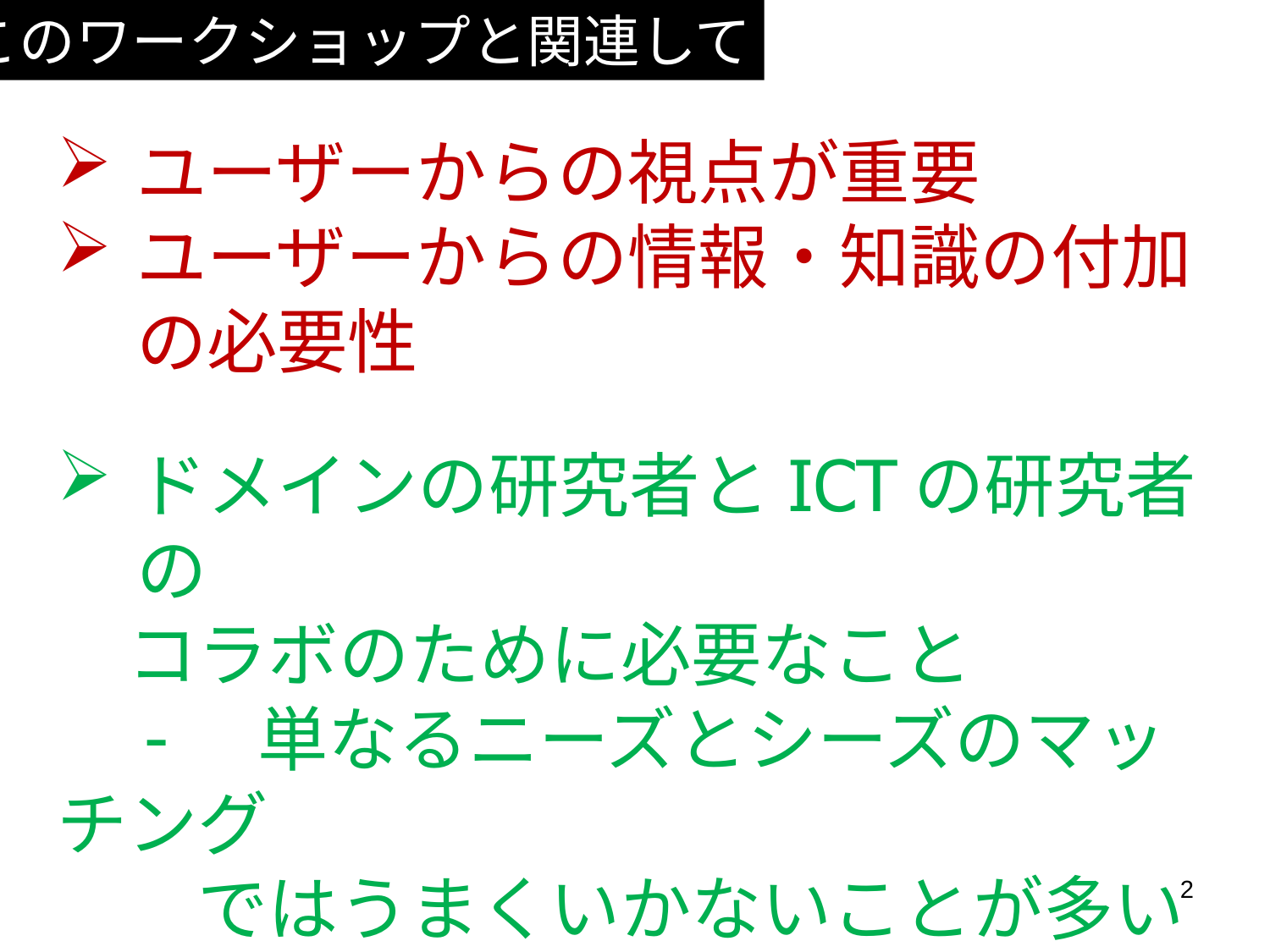

このワークショップと関連して
ユーザーからの視点が重要
ユーザーからの情報・知識の付加の必要性

ドメインの研究者とICTの研究者の
　コラボのために必要なこと
　-　単なるニーズとシーズのマッチング
　　ではうまくいかないことが多い
　-　ICTの研究者が持っているシーズ
　　は本当に使えるか？
2